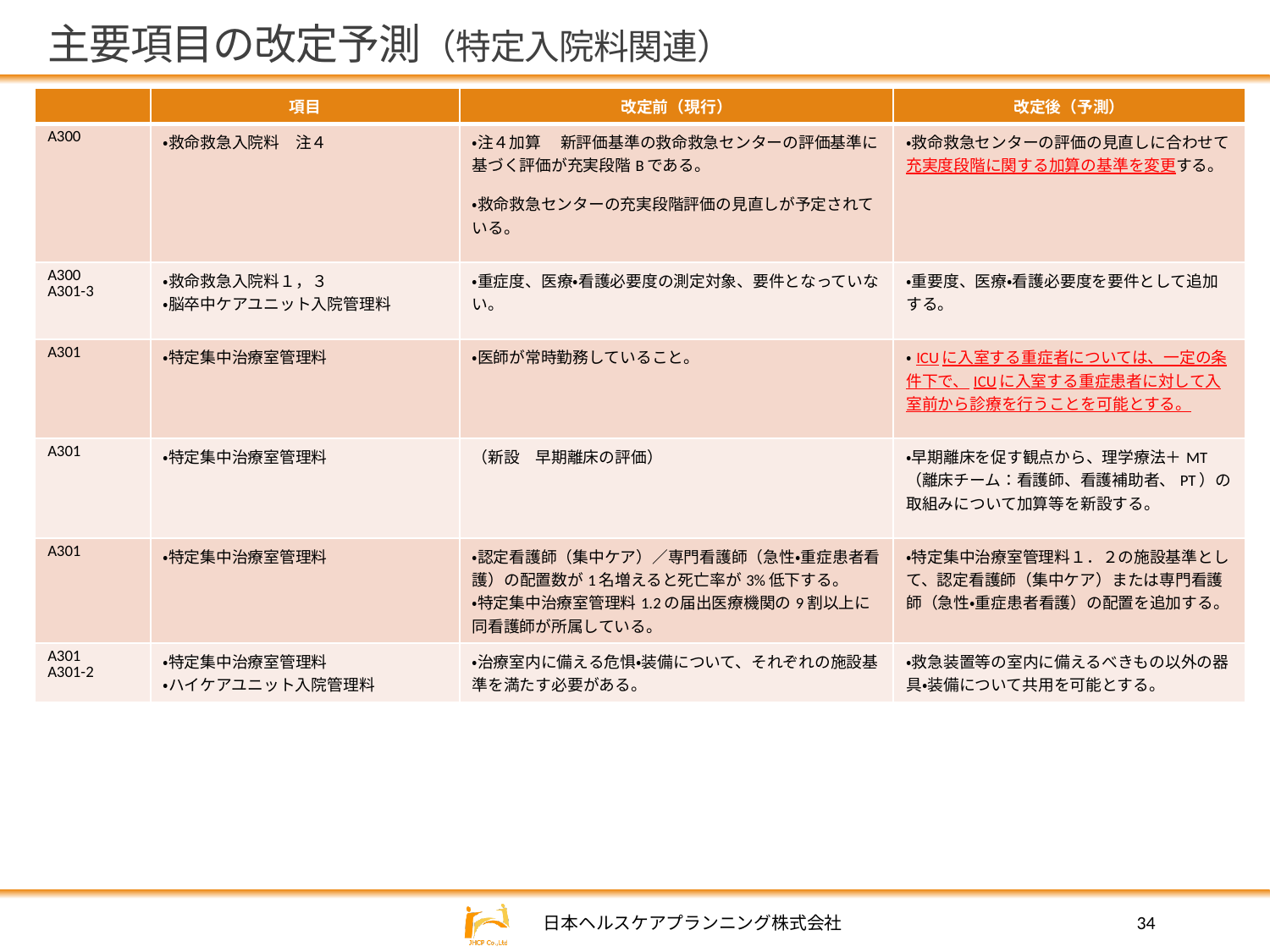

# 主要項目の改定予測（特定入院料関連）
|  | 項目 | 改定前（現行） | 改定後（予測） |
| --- | --- | --- | --- |
| A300 | ・救命救急入院料　注４ | ・注４加算　 新評価基準の救命救急センターの評価基準に基づく評価が充実段階Bである。 ・救命救急センターの充実段階評価の見直しが予定されている。 | ・救命救急センターの評価の見直しに合わせて充実度段階に関する加算の基準を変更する。 |
| A300 A301-3 | ・救命救急入院料１，３ ・脳卒中ケアユニット入院管理料 | ・重症度、医療・看護必要度の測定対象、要件となっていない。 | ・重要度、医療・看護必要度を要件として追加する。 |
| A301 | ・特定集中治療室管理料 | ・医師が常時勤務していること。 | ・ICUに入室する重症者については、一定の条件下で、ICUに入室する重症患者に対して入室前から診療を行うことを可能とする。 |
| A301 | ・特定集中治療室管理料 | （新設　早期離床の評価） | ・早期離床を促す観点から、理学療法＋MT（離床チーム：看護師、看護補助者、PT）の取組みについて加算等を新設する。 |
| A301 | ・特定集中治療室管理料 | ・認定看護師（集中ケア）／専門看護師（急性・重症患者看護）の配置数が1名増えると死亡率が3%低下する。 ・特定集中治療室管理料1.2の届出医療機関の9割以上に同看護師が所属している。 | ・特定集中治療室管理料１．２の施設基準として、認定看護師（集中ケア）または専門看護師（急性・重症患者看護）の配置を追加する。 |
| A301 A301-2 | ・特定集中治療室管理料 ・ハイケアユニット入院管理料 | ・治療室内に備える危惧・装備について、それぞれの施設基準を満たす必要がある。 | ・救急装置等の室内に備えるべきもの以外の器具・装備について共用を可能とする。 |
34